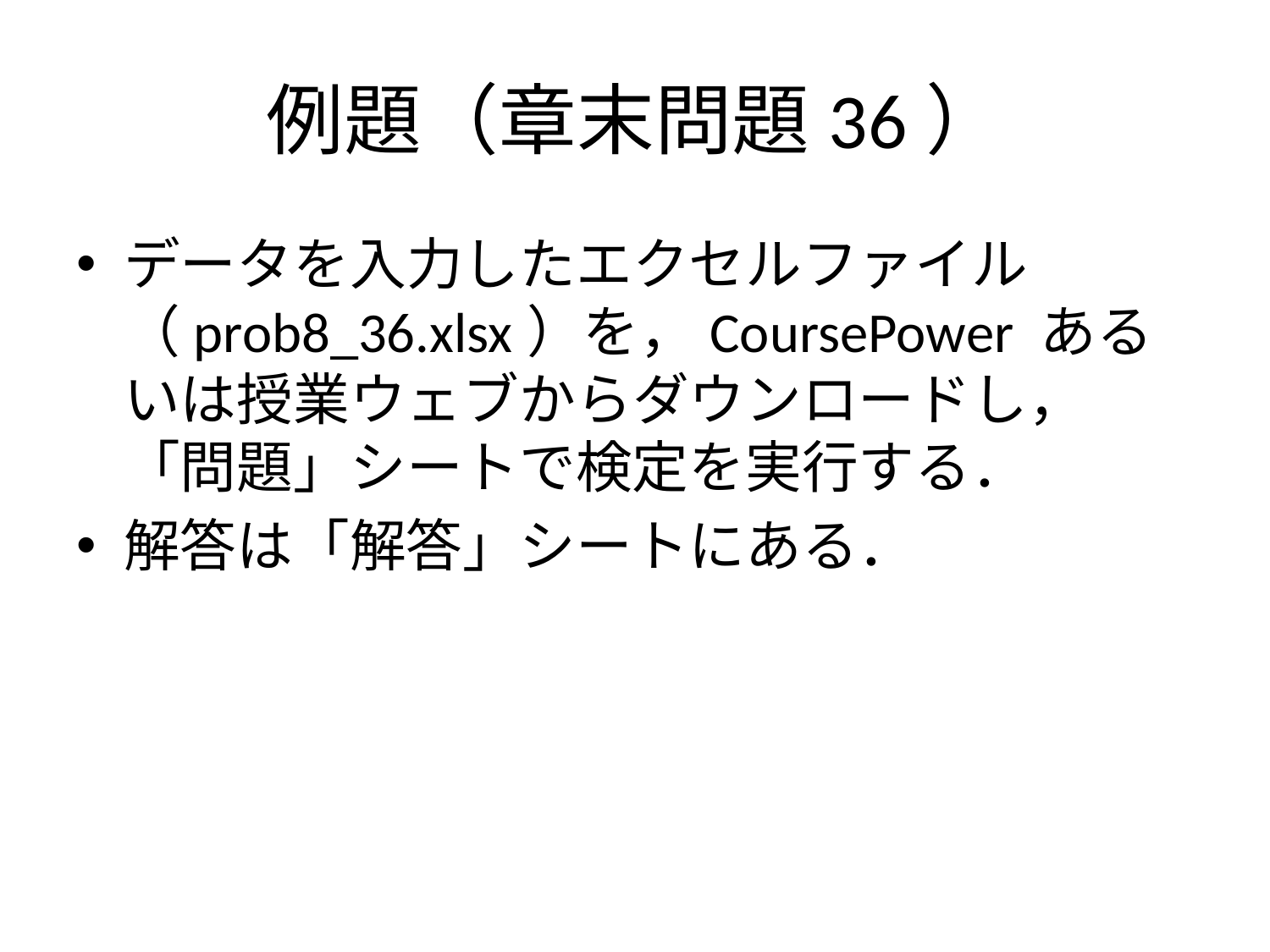

# 例題（章末問題36）
データを入力したエクセルファイル（prob8_36.xlsx）を，CoursePower あるいは授業ウェブからダウンロードし，「問題」シートで検定を実行する．
解答は「解答」シートにある．